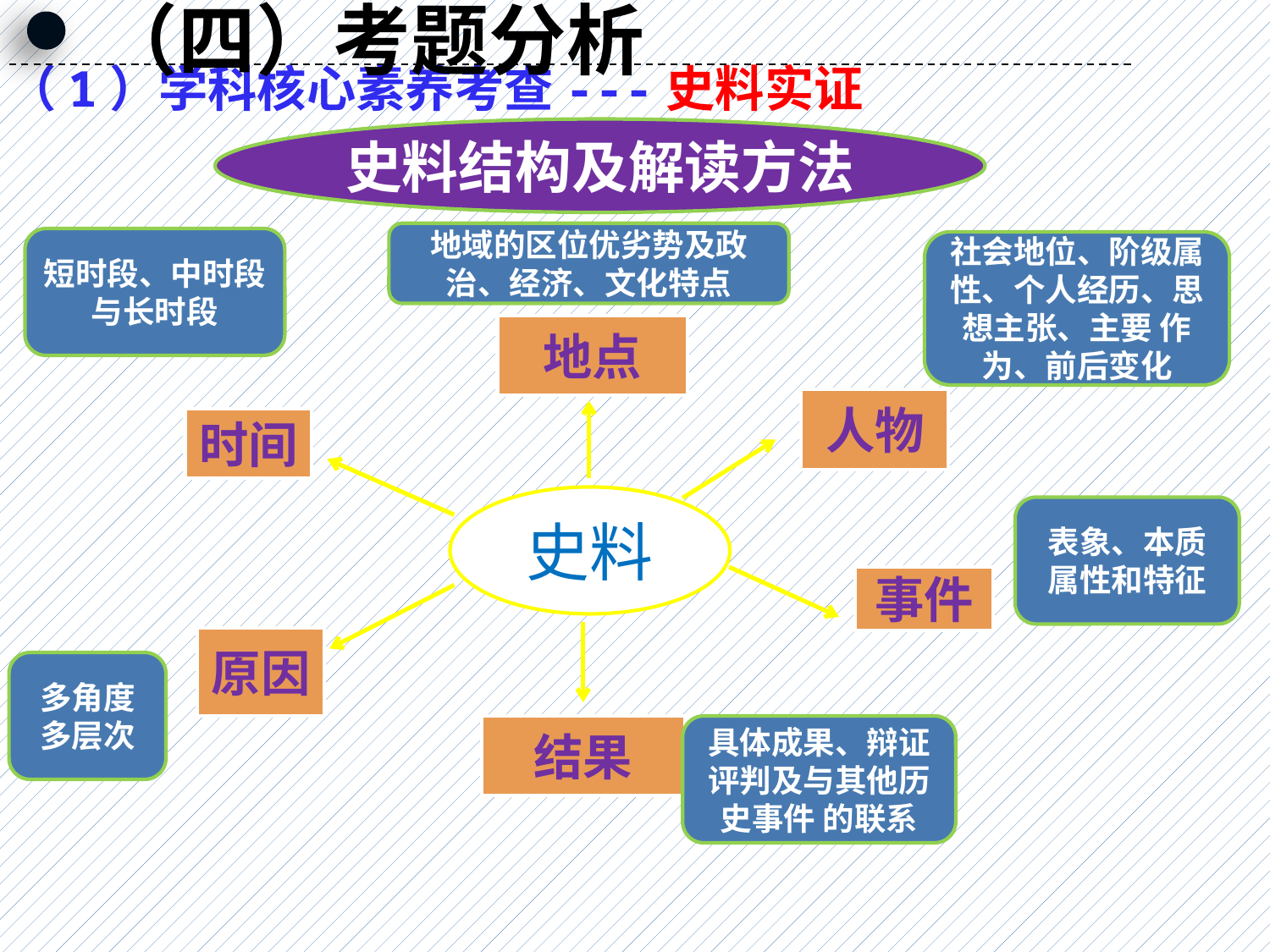

（四）考题分析

（1）学科核心素养考查---史料实证
史料结构及解读方法
地域的区位优劣势及政治、经济、文化特点
短时段、中时段与长时段
社会地位、阶级属性、个人经历、思想主张、主要 作为、前后变化
地点
人物
时间
史料
表象、本质属性和特征
事件
原因
多角度多层次
结果
具体成果、辩证评判及与其他历史事件 的联系